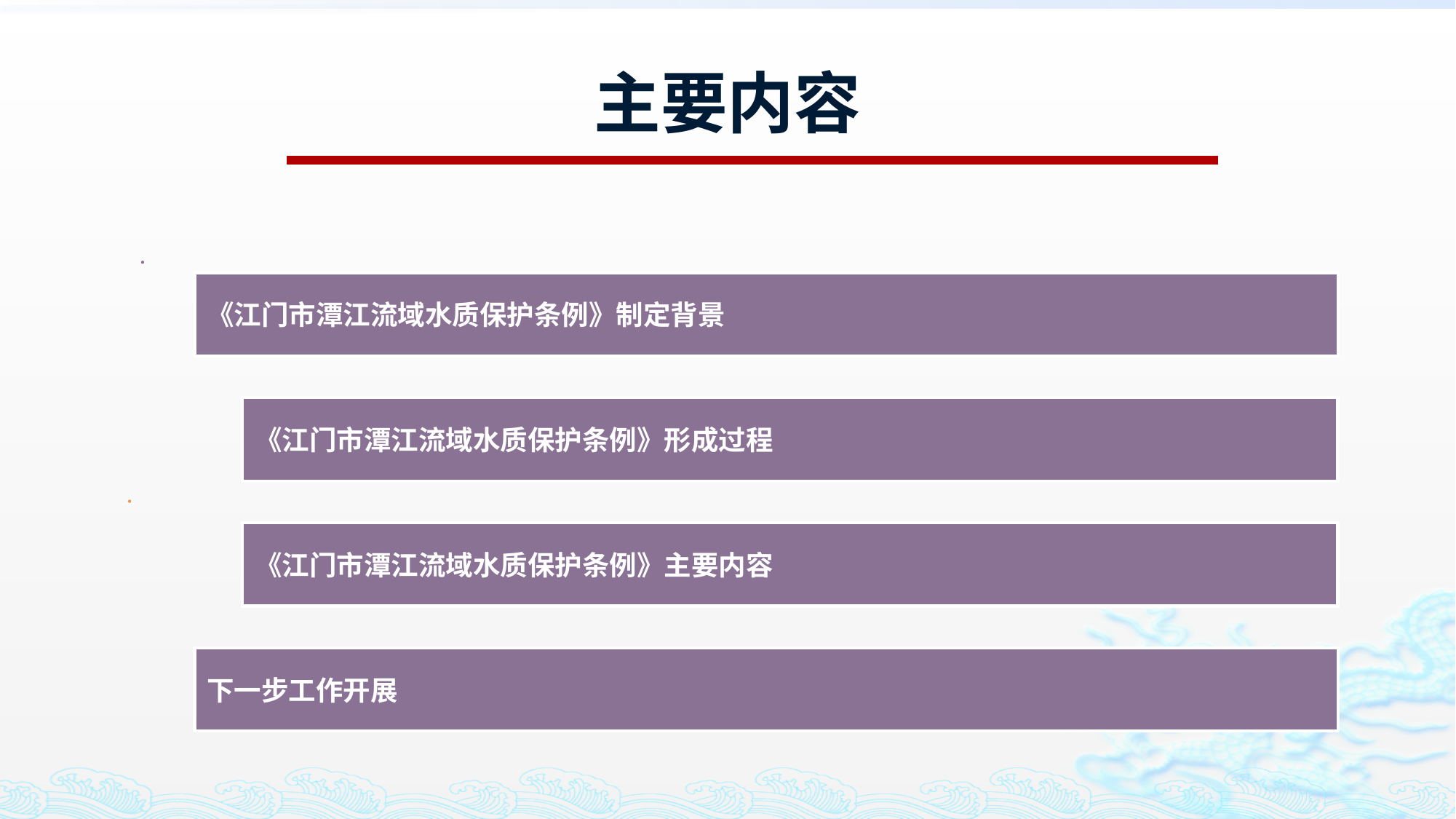

# 主要内容
《江门市潭江流域水质保护条例》制定背景
《江门市潭江流域水质保护条例》形成过程
《江门市潭江流域水质保护条例》主要内容
下一步工作开展